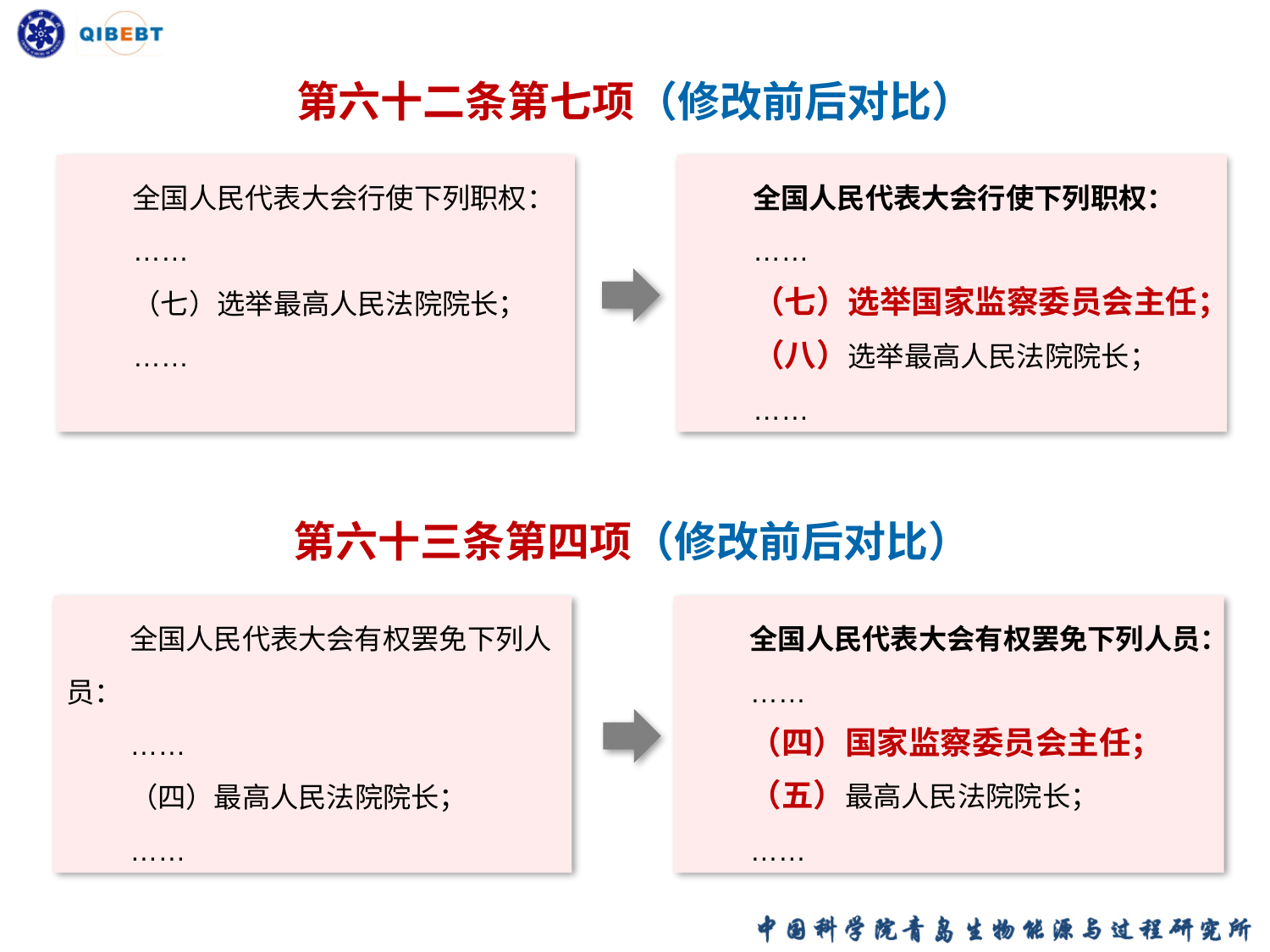

第六十二条第七项（修改前后对比）
全国人民代表大会行使下列职权：
……
（七）选举最高人民法院院长；
……

全国人民代表大会行使下列职权：
……
（七）选举国家监察委员会主任；
（八）选举最高人民法院院长；
……

第六十三条第四项（修改前后对比）
全国人民代表大会有权罢免下列人员：
……
（四）最高人民法院院长；
……
全国人民代表大会有权罢免下列人员：
……
（四）国家监察委员会主任；
（五）最高人民法院院长；
……